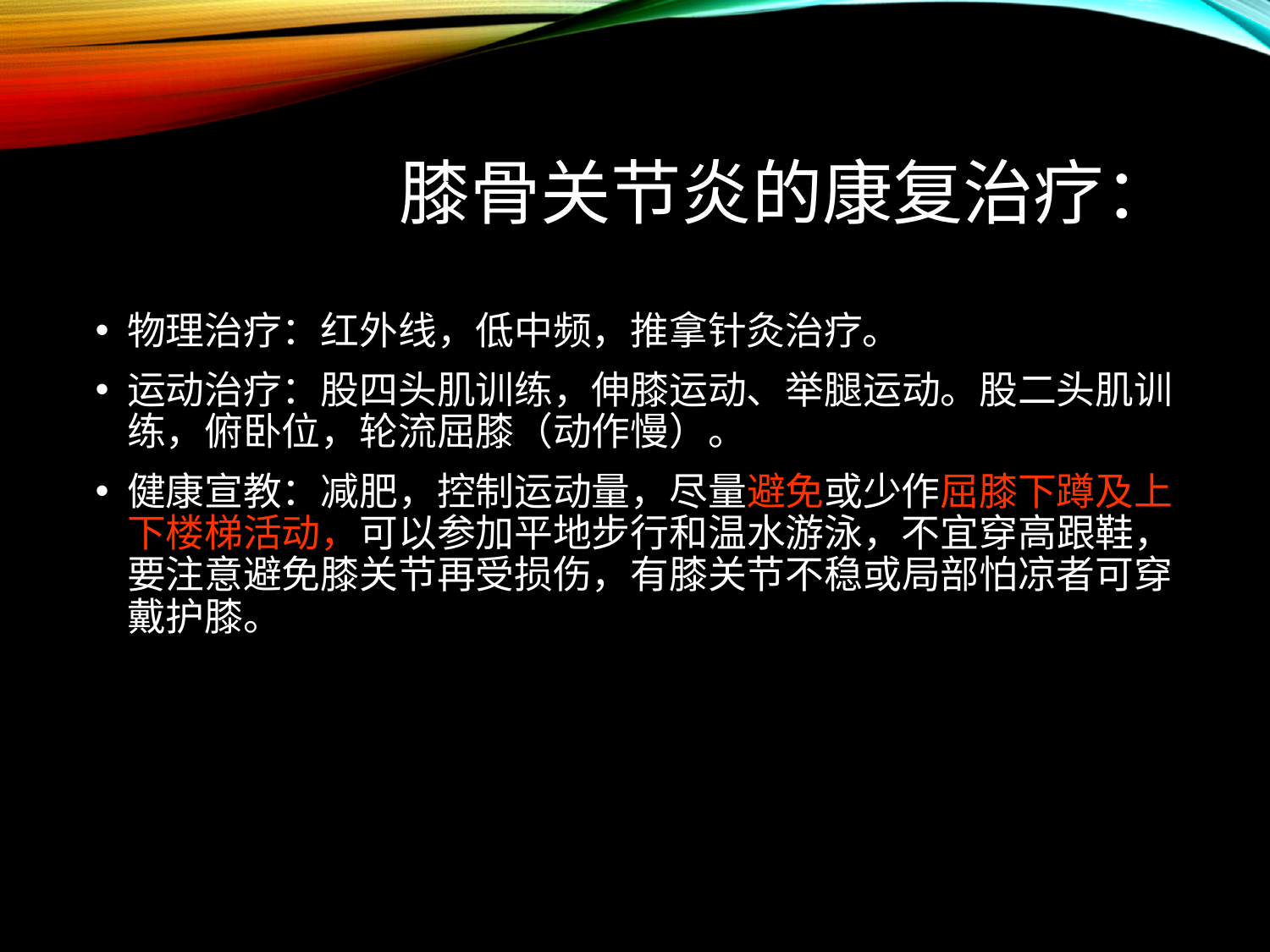

# 膝骨关节炎的康复治疗：
物理治疗：红外线，低中频，推拿针灸治疗。
运动治疗：股四头肌训练，伸膝运动、举腿运动。股二头肌训练，俯卧位，轮流屈膝（动作慢）。
健康宣教：减肥，控制运动量，尽量避免或少作屈膝下蹲及上下楼梯活动，可以参加平地步行和温水游泳，不宜穿高跟鞋，要注意避免膝关节再受损伤，有膝关节不稳或局部怕凉者可穿戴护膝。